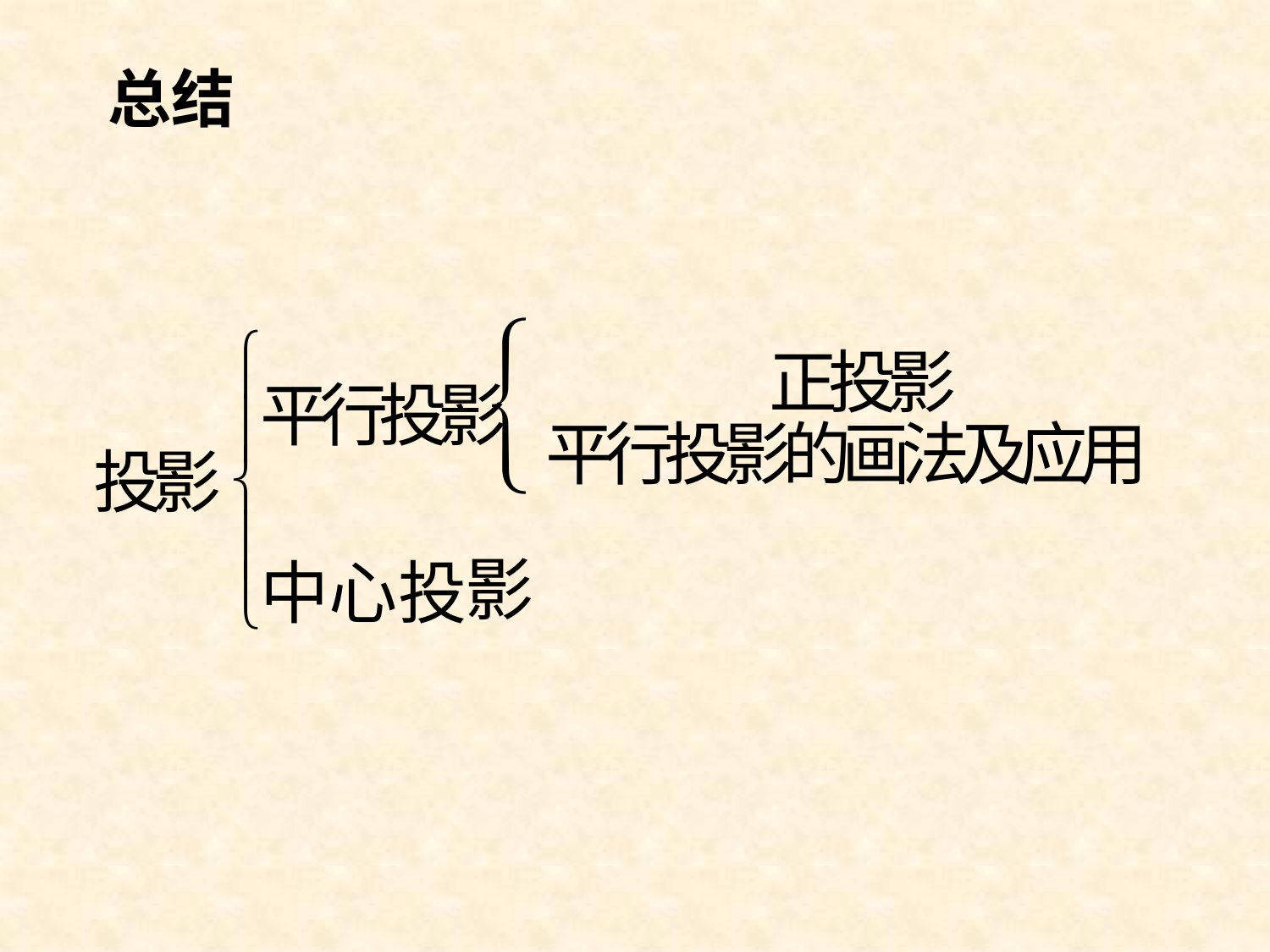

总结
{

正
投
影
平
行
投
影

平
行
投
影
的
画
法
及
应
用

投
影

影
中心投